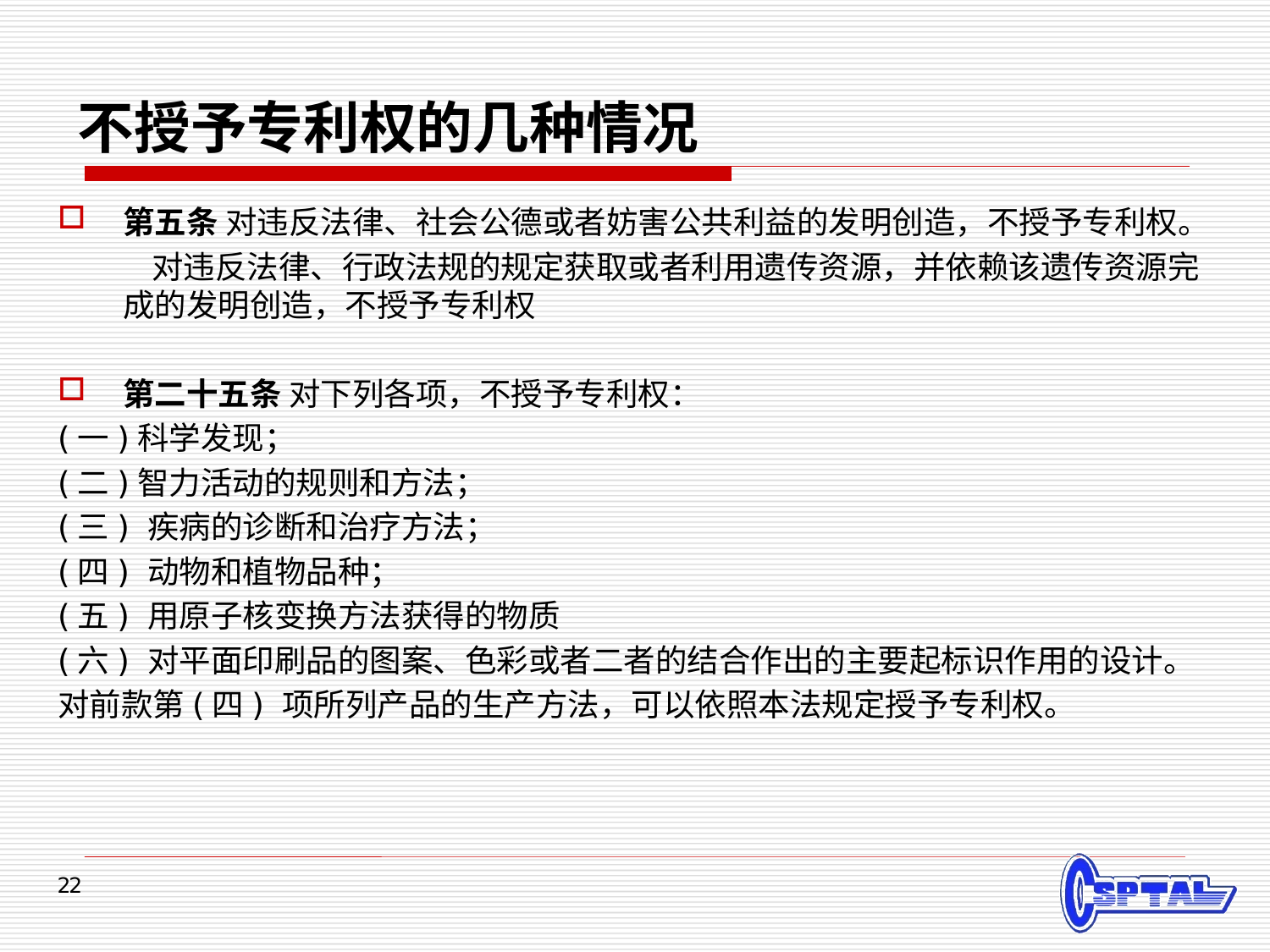

# 不授予专利权的几种情况
第五条 对违反法律、社会公德或者妨害公共利益的发明创造，不授予专利权。
            对违反法律、行政法规的规定获取或者利用遗传资源，并依赖该遗传资源完成的发明创造，不授予专利权

第二十五条 对下列各项，不授予专利权：
(一)科学发现；
(二)智力活动的规则和方法；
(三) 疾病的诊断和治疗方法；
(四) 动物和植物品种；
(五) 用原子核变换方法获得的物质
(六) 对平面印刷品的图案、色彩或者二者的结合作出的主要起标识作用的设计。
对前款第(四) 项所列产品的生产方法，可以依照本法规定授予专利权。
22